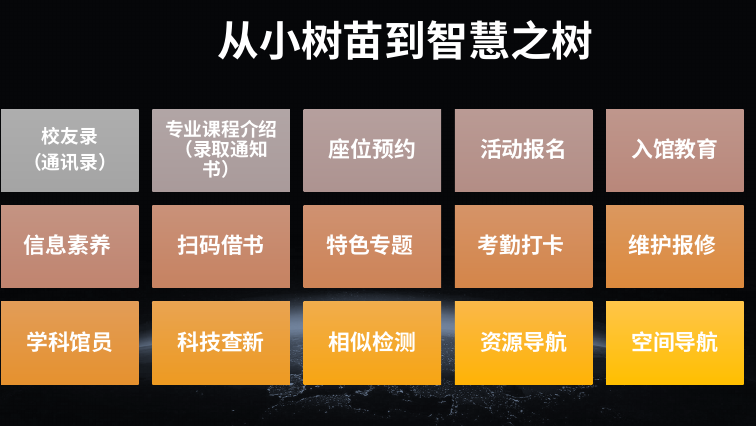

从小树苗到智慧之树

校友录
（通讯录）

专业课程介绍（录取通知书）

座位预约

活动报名

入馆教育

信息素养

扫码借书

特色专题

考勤打卡

维护报修

学科馆员

科技查新

相似检测

资源导航

空间导航